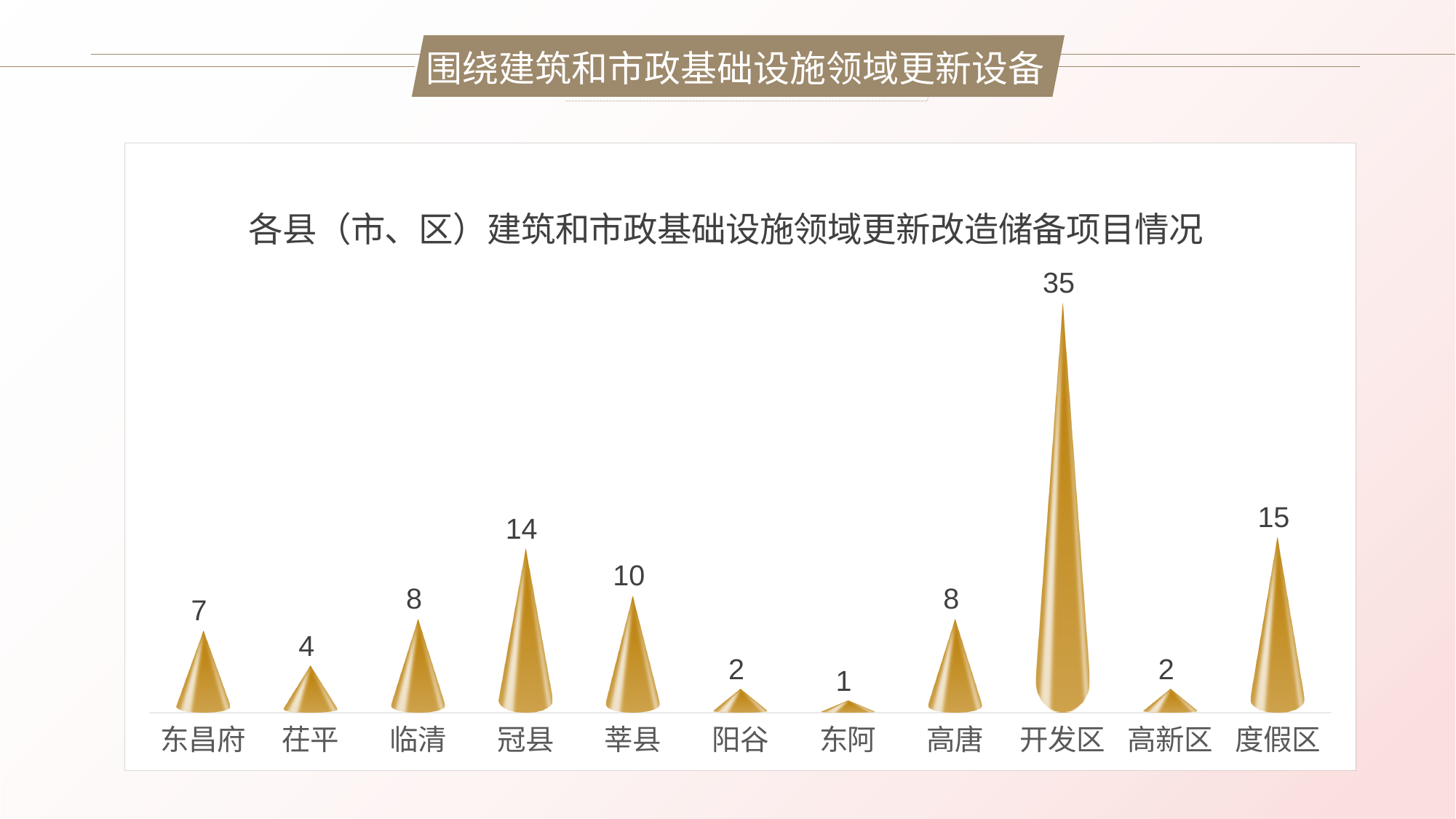

围绕建筑和市政基础设施领域更新设备

| 县（市、区） | 工业领域更新改造储备项目个数 |
| --- | --- |
| 东昌府区 | 7 |
| 茌平区 | 4 |
| 临清市 | 8 |
| 冠县 | 14 |
| 莘县 | 10 |
| 阳谷县 | 2 |
| 东阿县 | 1 |
| 高唐县 | 8 |
| 开发区 | 35 |
| 高新区 | 2 |
| 度假区 | 15 |
| 合计 | 106 |

### Chart: 各县（市、区）建筑和市政基础设施领域更新改造储备项目情况

| Category | 服务业增加值 |
|---|---|
| 东昌府 | 7.0 |
| 茌平 | 4.0 |
| 临清 | 8.0 |
| 冠县 | 14.0 |
| 莘县 | 10.0 |
| 阳谷 | 2.0 |
| 东阿 | 1.0 |
| 高唐 | 8.0 |
| 开发区 | 35.0 |
| 高新区 | 2.0 |
| 度假区 | 15.0 |